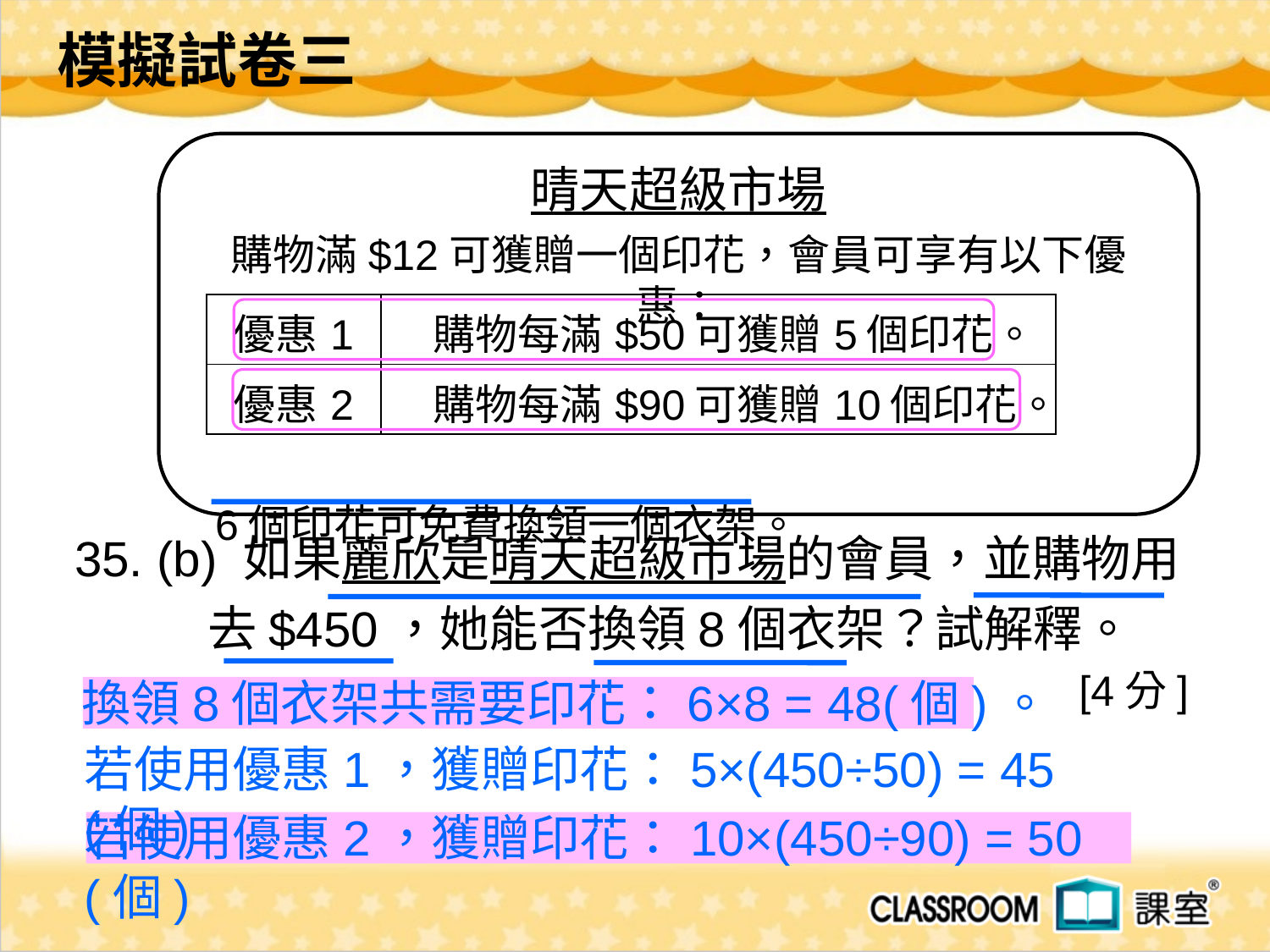

模擬試卷三
晴天超級市場
購物滿$12可獲贈一個印花，會員可享有以下優惠：

 6個印花可免費換領一個衣架。

| 優惠1 | 購物每滿$50可獲贈5個印花。 |
| --- | --- |
| 優惠2 | 購物每滿$90可獲贈10個印花。 |

35. (b) 如果麗欣是晴天超級市場的會員，並購物用
           去$450，她能否換領8個衣架？試解釋。
                                                                         [4分]

換領8個衣架共需要印花：6×8 = 48(個)。

若使用優惠1，獲贈印花：5×(450÷50) = 45(個)
若使用優惠2，獲贈印花：10×(450÷90) = 50(個)